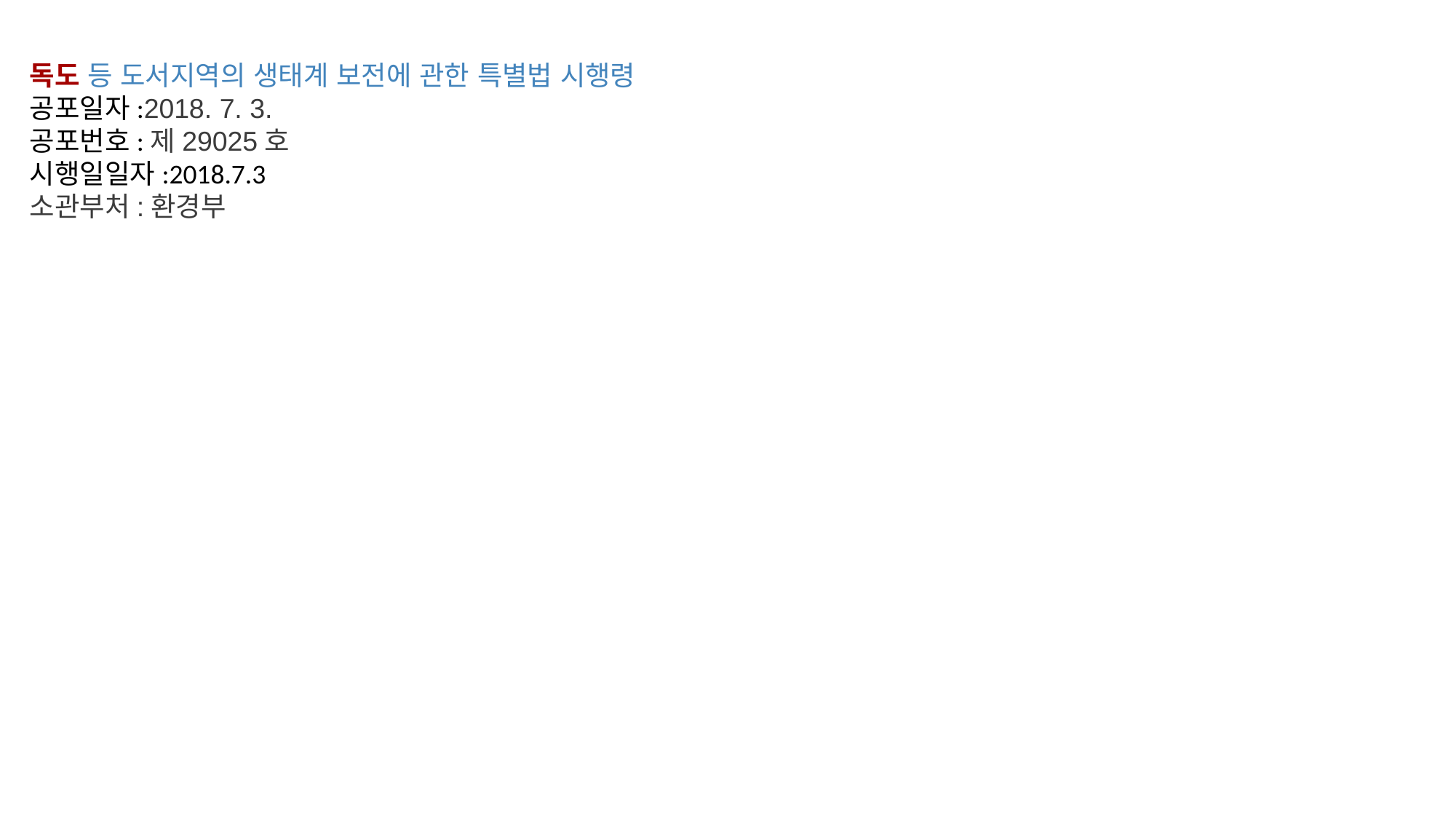

독도 등 도서지역의 생태계 보전에 관한 특별법 시행령
공포일자:2018. 7. 3.
공포번호:제29025호
시행일일자:2018.7.3
소관부처:환경부